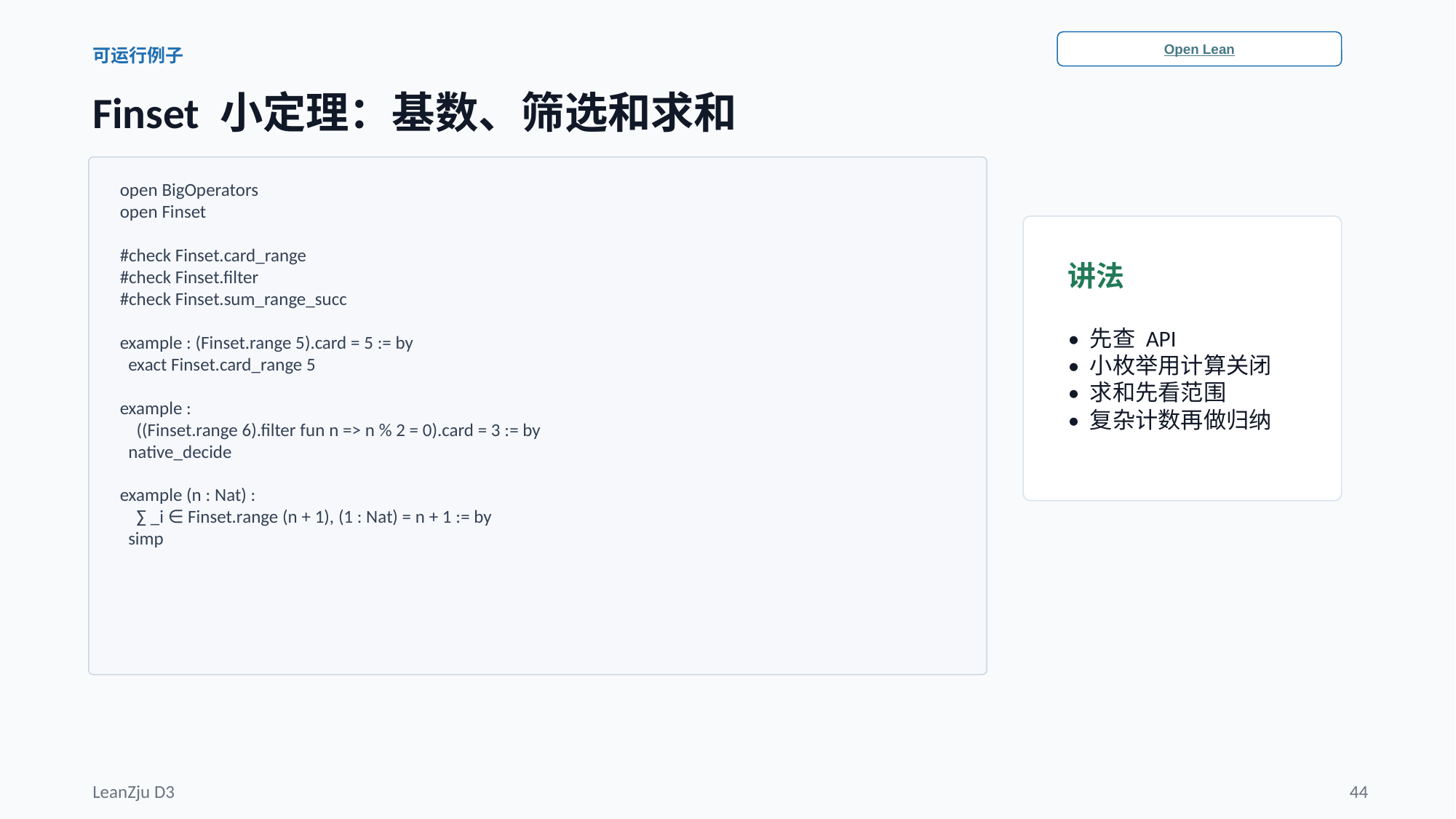

Open Lean
可运行例子
Finset 小定理：基数、筛选和求和

open BigOperators
open Finset

#check Finset.card_range
#check Finset.filter
#check Finset.sum_range_succ

example : (Finset.range 5).card = 5 := by
  exact Finset.card_range 5

example :
    ((Finset.range 6).filter fun n => n % 2 = 0).card = 3 := by
  native_decide

example (n : Nat) :
    ∑ _i ∈ Finset.range (n + 1), (1 : Nat) = n + 1 := by
  simp

讲法
• 先查 API
• 小枚举用计算关闭
• 求和先看范围
• 复杂计数再做归纳
LeanZju D3
44